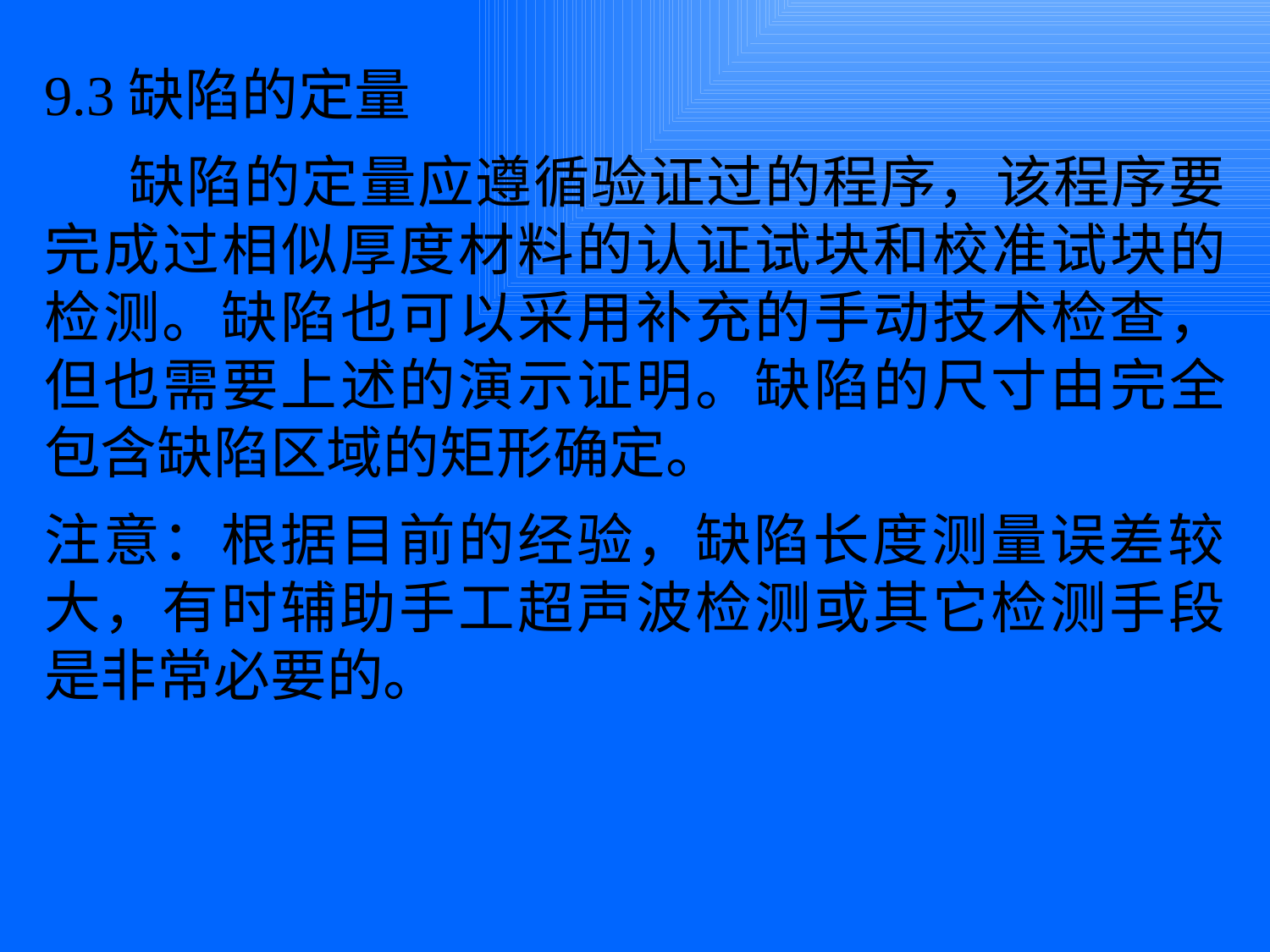

9.3缺陷的定量
     缺陷的定量应遵循验证过的程序，该程序要完成过相似厚度材料的认证试块和校准试块的检测。缺陷也可以采用补充的手动技术检查，但也需要上述的演示证明。缺陷的尺寸由完全包含缺陷区域的矩形确定。
注意：根据目前的经验，缺陷长度测量误差较大，有时辅助手工超声波检测或其它检测手段是非常必要的。